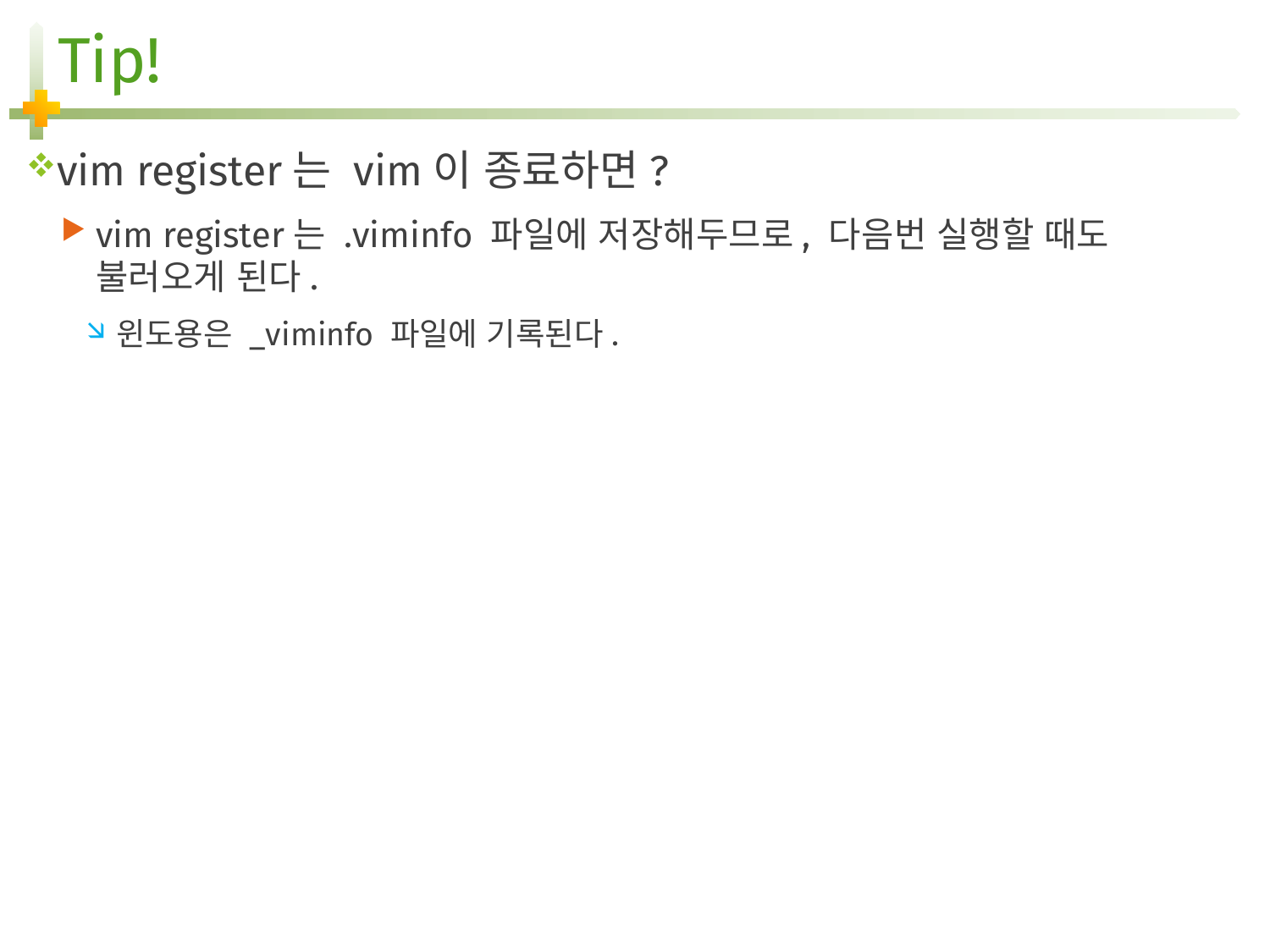

# Tip!
vim register는 vim이 종료하면?
vim register는 .viminfo 파일에 저장해두므로, 다음번 실행할 때도 불러오게 된다.
윈도용은 _viminfo 파일에 기록된다.